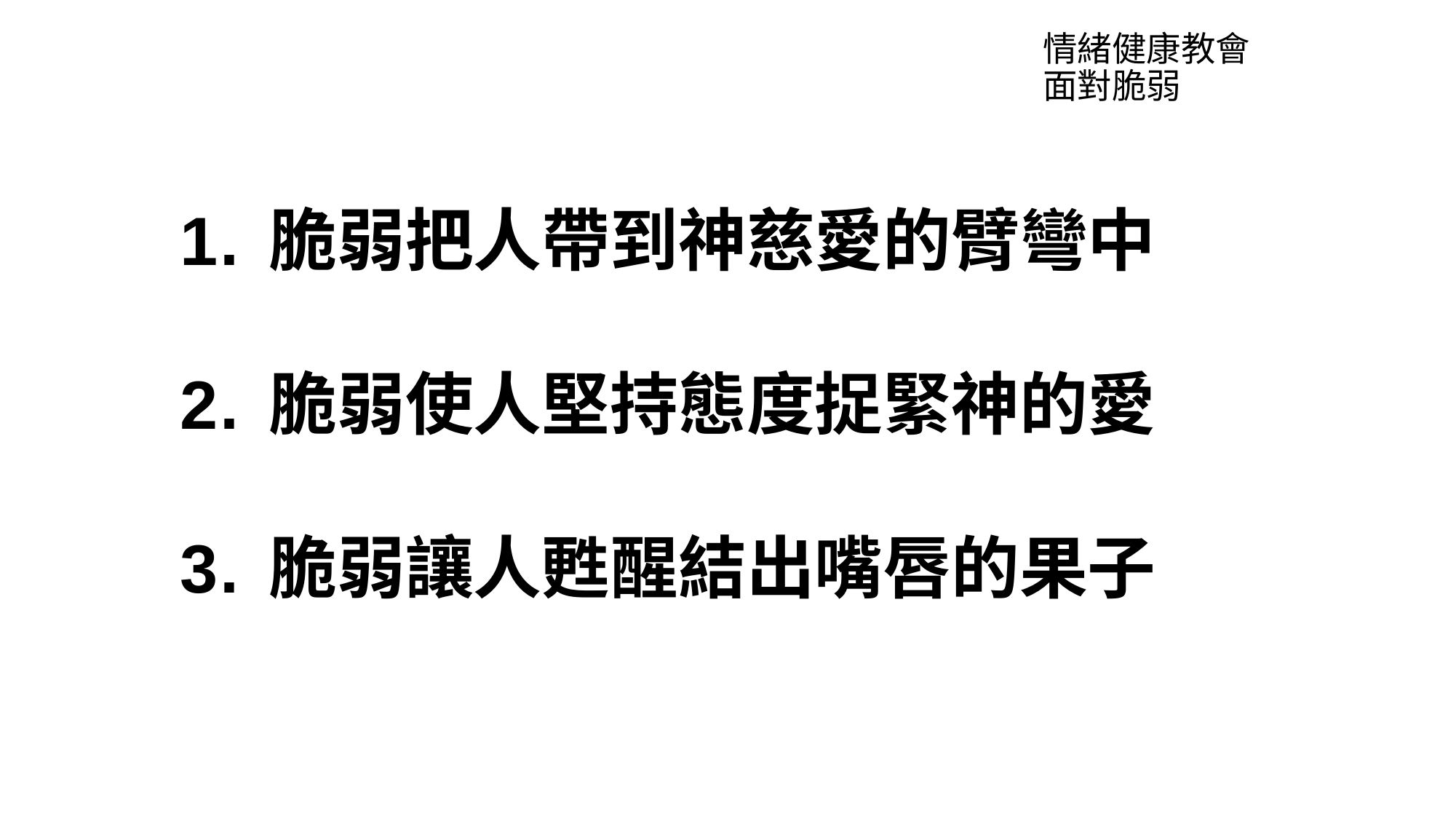

情緒健康教會
面對脆弱
脆弱把人帶到神慈愛的臂彎中

脆弱使人堅持態度捉緊神的愛

脆弱讓人甦醒結出嘴唇的果子